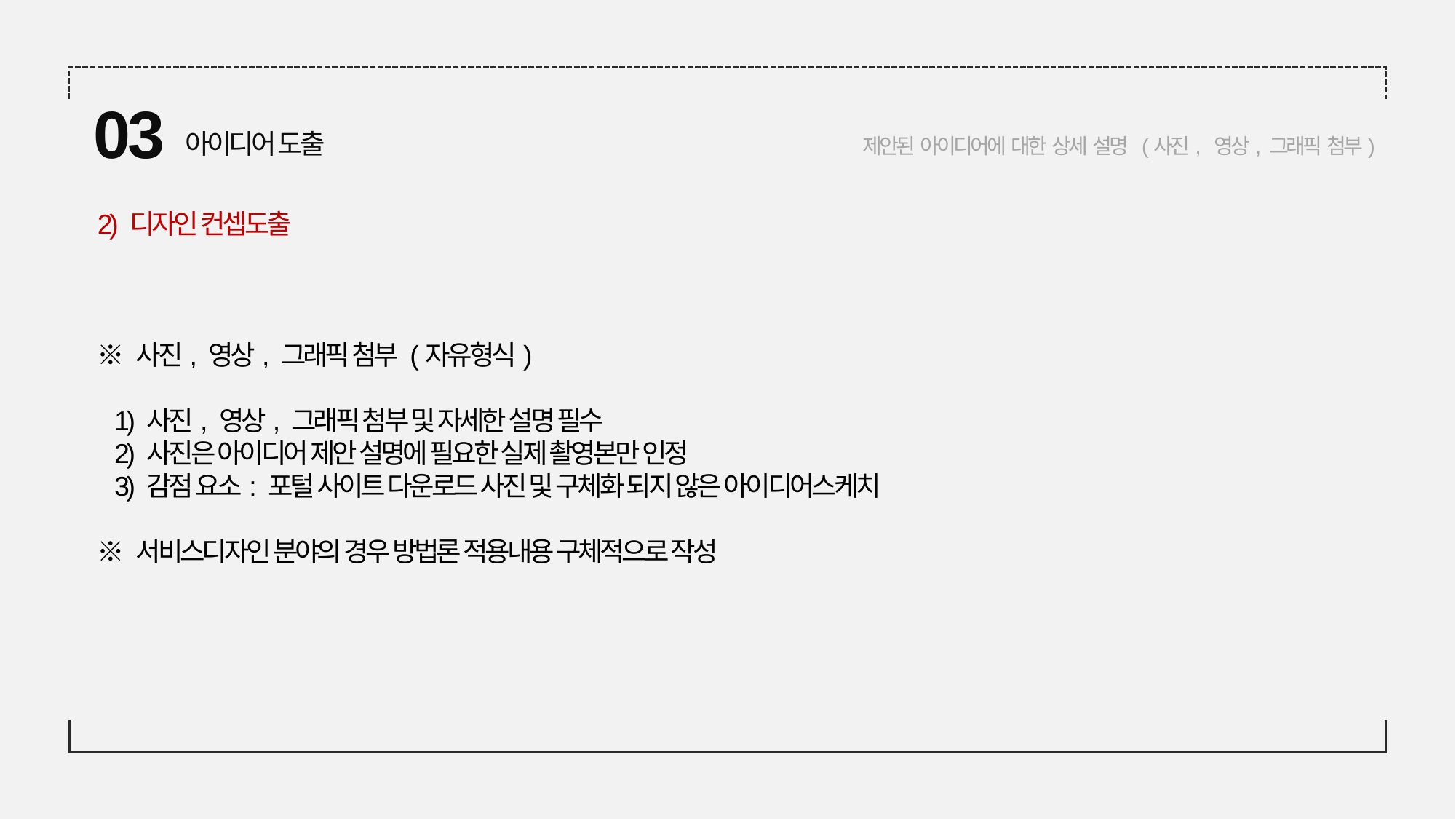

03
제안된 아이디어에 대한 상세 설명 (사진, 영상, 그래픽 첨부)

아이디어 도출
2) 디자인 컨셉도출

※ 사진, 영상, 그래픽 첨부 (자유형식)

   1) 사진, 영상, 그래픽 첨부 및 자세한 설명 필수
   2) 사진은 아이디어 제안 설명에 필요한 실제 촬영본만 인정
   3) 감점 요소: 포털 사이트 다운로드 사진 및 구체화 되지 않은 아이디어스케치

※ 서비스디자인 분야의 경우 방법론 적용내용 구체적으로 작성